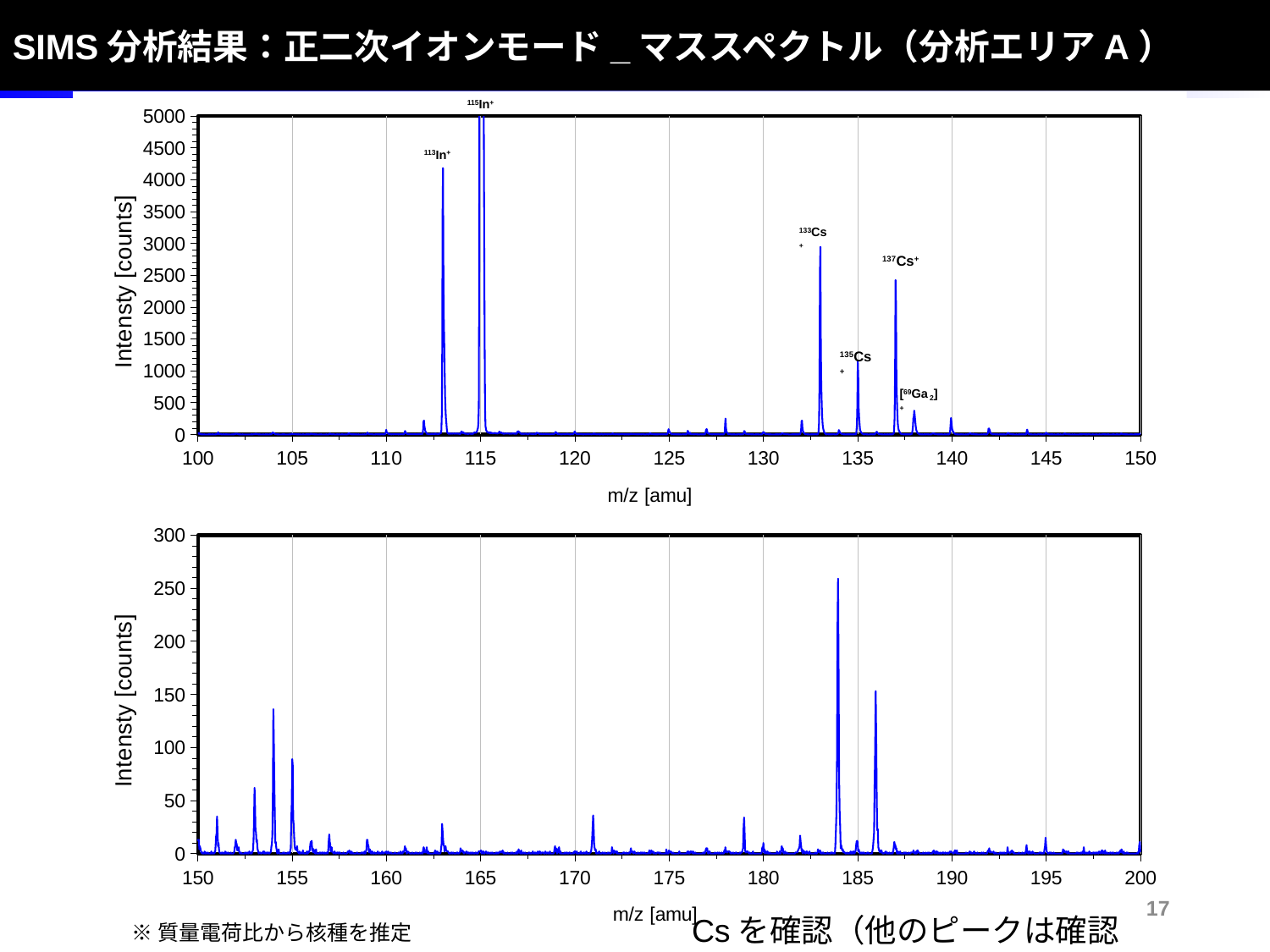

SIMS分析結果：正二次イオンモード_マススペクトル（分析エリアA）
115In+

### Chart: Intensty [counts]

| Category |  |  |
|---|---|---|
113In+
133Cs+
137Cs+
135Cs+
[69Ga 2] +

### Chart: Intensty [counts]

| Category |  |  |
|---|---|---|
17
Csを確認（他のピークは確認中）
※質量電荷比から核種を推定